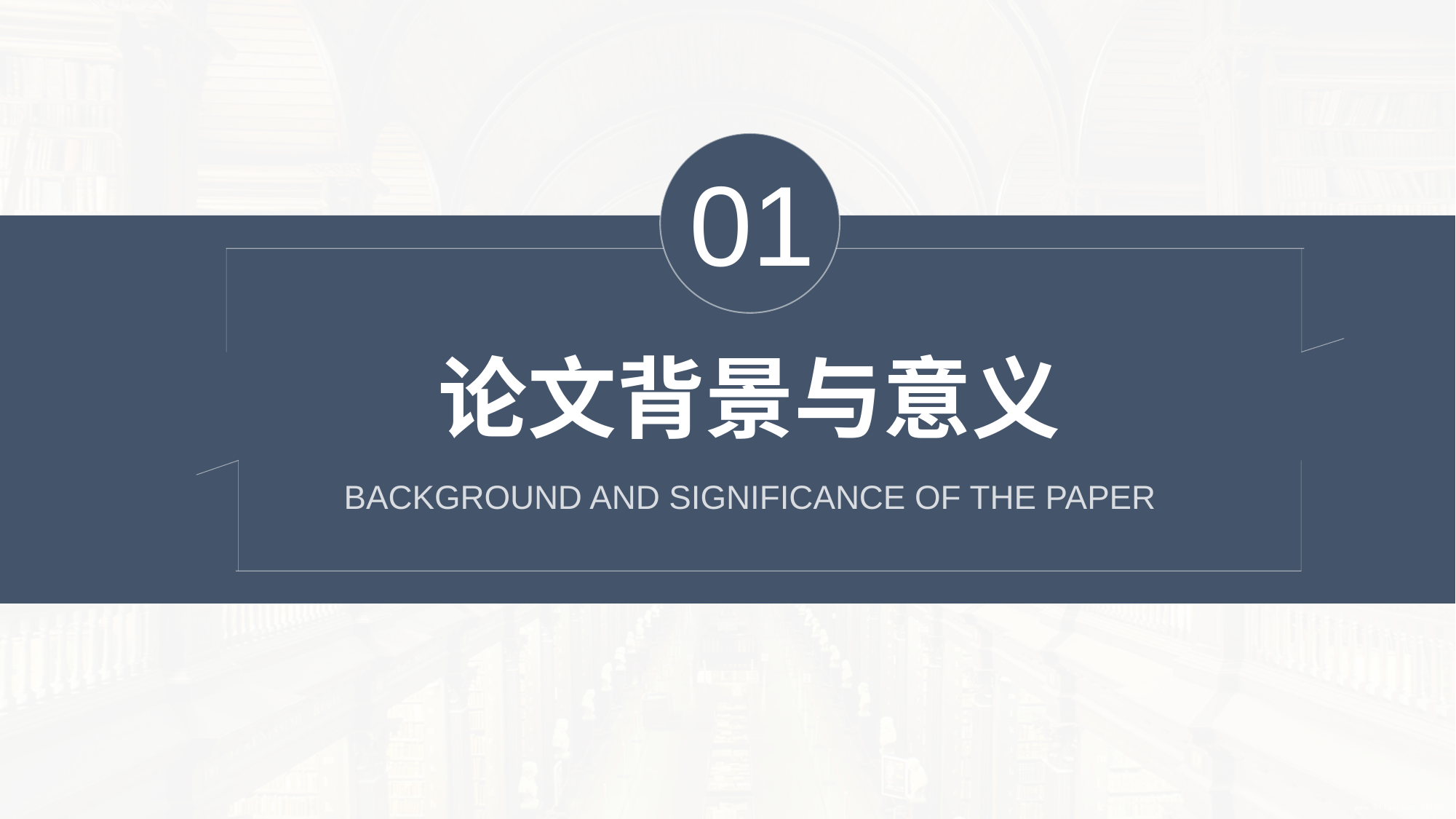

01

论文背景与意义
Background and significance of the paper